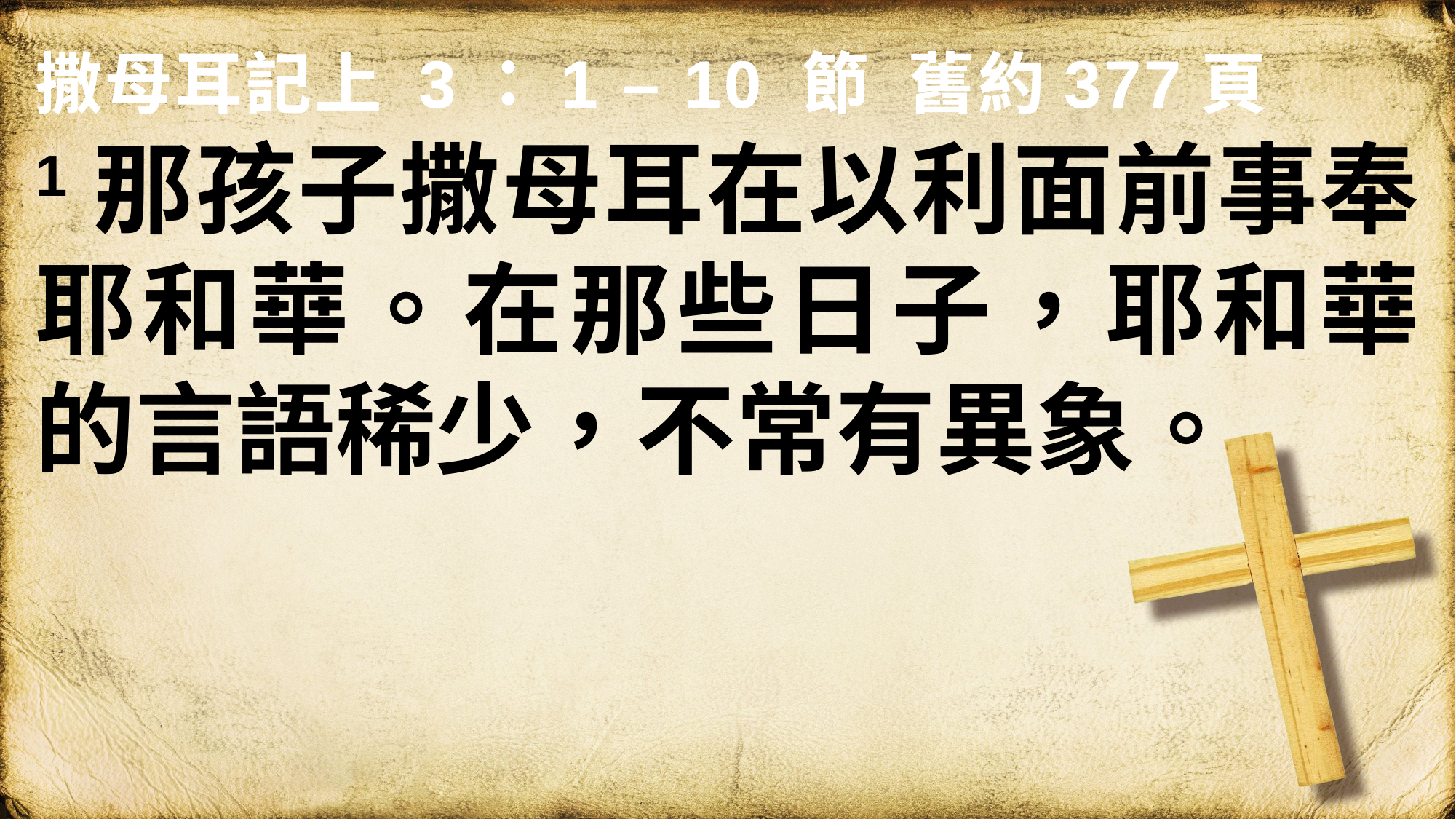

撒母耳記上 3：1 – 10 節  舊約377頁
1那孩子撒母耳在以利面前事奉耶和華。在那些日子，耶和華的言語稀少，不常有異象。